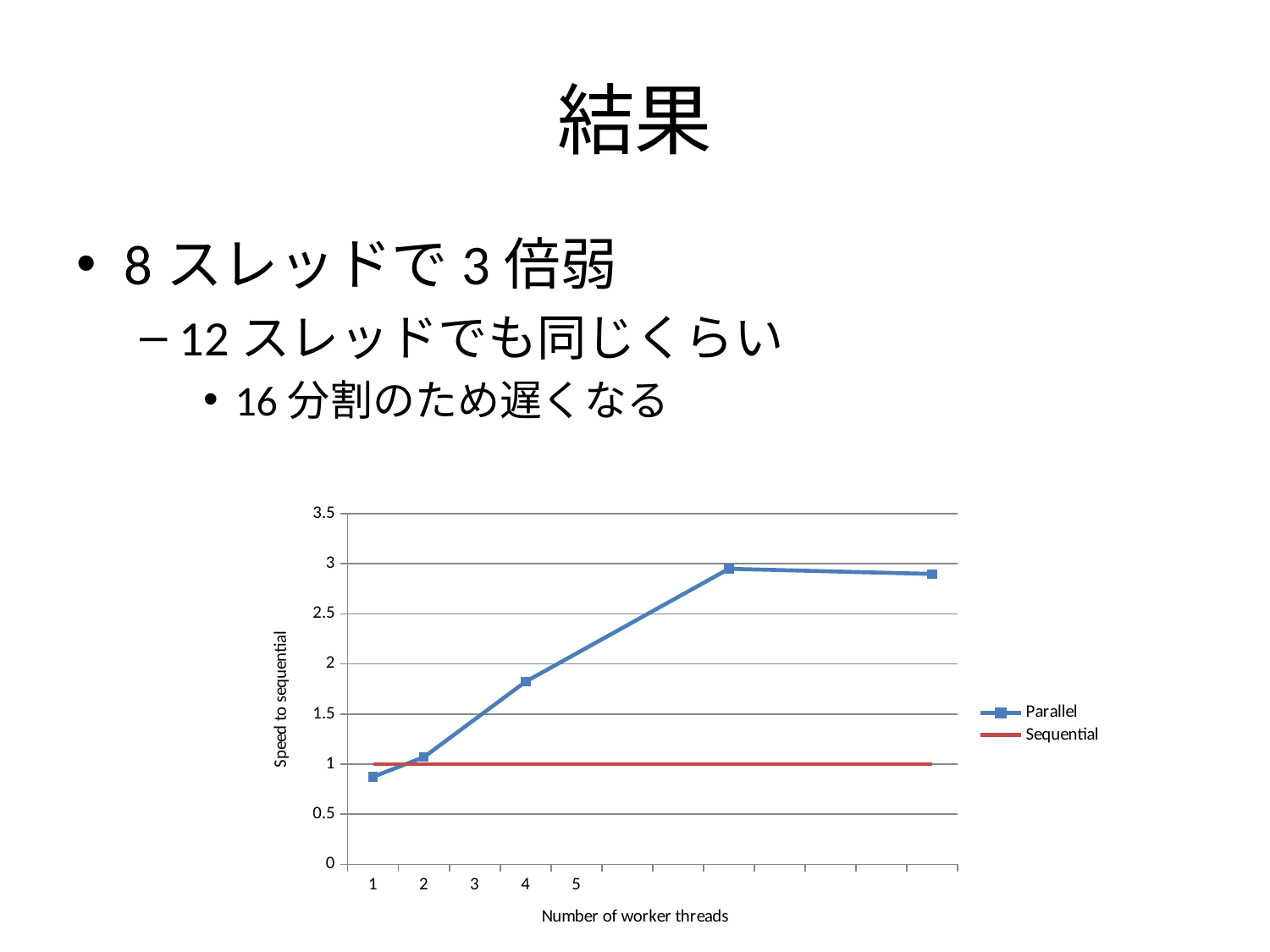

# 結果
8スレッドで3倍弱
12スレッドでも同じくらい
16分割のため遅くなる

### Chart

| Category |  |  |
|---|---|---|